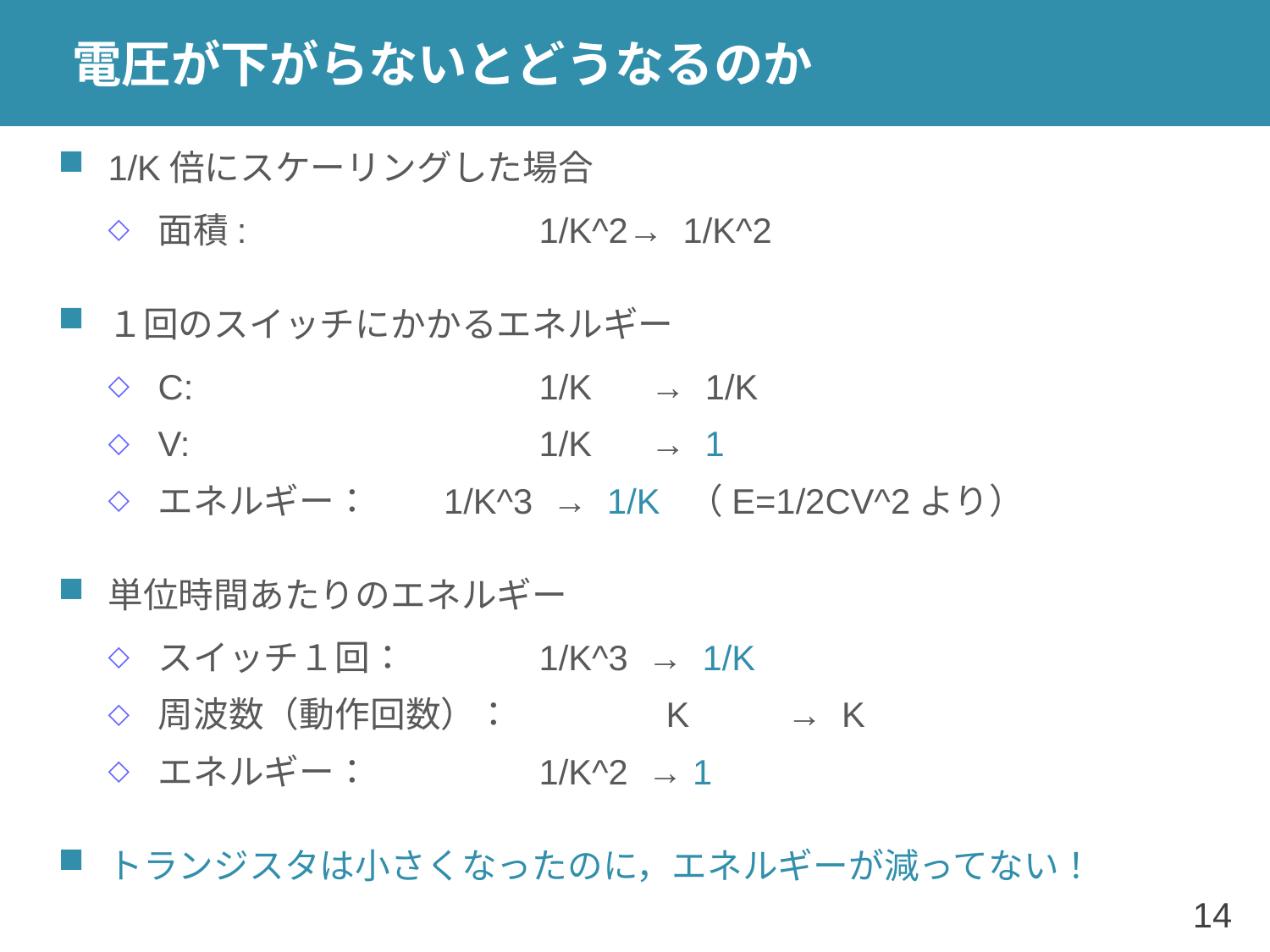

# 電圧が下がらないとどうなるのか
1/K倍にスケーリングした場合
面積:		1/K^2→  1/K^2
１回のスイッチにかかるエネルギー
C: 　		1/K      →  1/K
V: 　		1/K      →  1
エネルギー：	1/K^3  →  1/K  （E=1/2CV^2より）
単位時間あたりのエネルギー
スイッチ１回：　　	1/K^3  →  1/K
周波数（動作回数）：　	K          →  K
エネルギー：		1/K^2  → 1
トランジスタは小さくなったのに，エネルギーが減ってない！